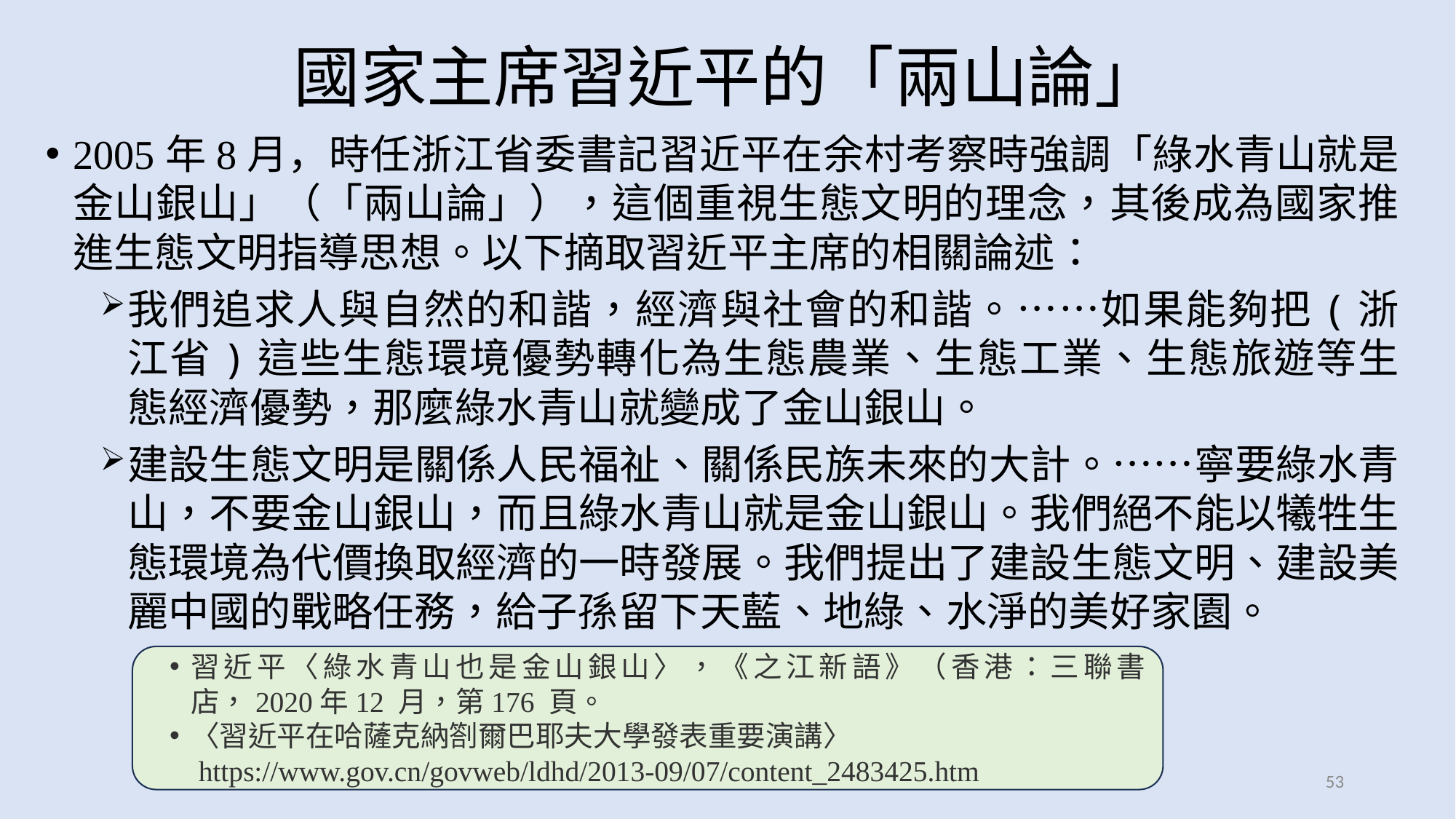

# 國家主席習近平的「兩山論」
2005年8月，時任浙江省委書記習近平在余村考察時強調「綠水青山就是金山銀山」（「兩山論」），這個重視生態文明的理念，其後成為國家推進生態文明指導思想。以下摘取習近平主席的相關論述：
我們追求人與自然的和諧，經濟與社會的和諧。……如果能夠把(浙江省)這些生態環境優勢轉化為生態農業、生態工業、生態旅遊等生態經濟優勢，那麼綠水青山就變成了金山銀山。
建設生態文明是關係人民福祉、關係民族未來的大計。……寧要綠水青山，不要金山銀山，而且綠水青山就是金山銀山。我們絕不能以犧牲生態環境為代價換取經濟的一時發展。我們提出了建設生態文明、建設美麗中國的戰略任務，給子孫留下天藍、地綠、水淨的美好家園。
習近平〈綠水青山也是金山銀山〉，《之江新語》（香港：三聯書店，2020年12 月，第176 頁。
〈習近平在哈薩克納劄爾巴耶夫大學發表重要演講〉
    https://www.gov.cn/govweb/ldhd/2013-09/07/content_2483425.htm
53